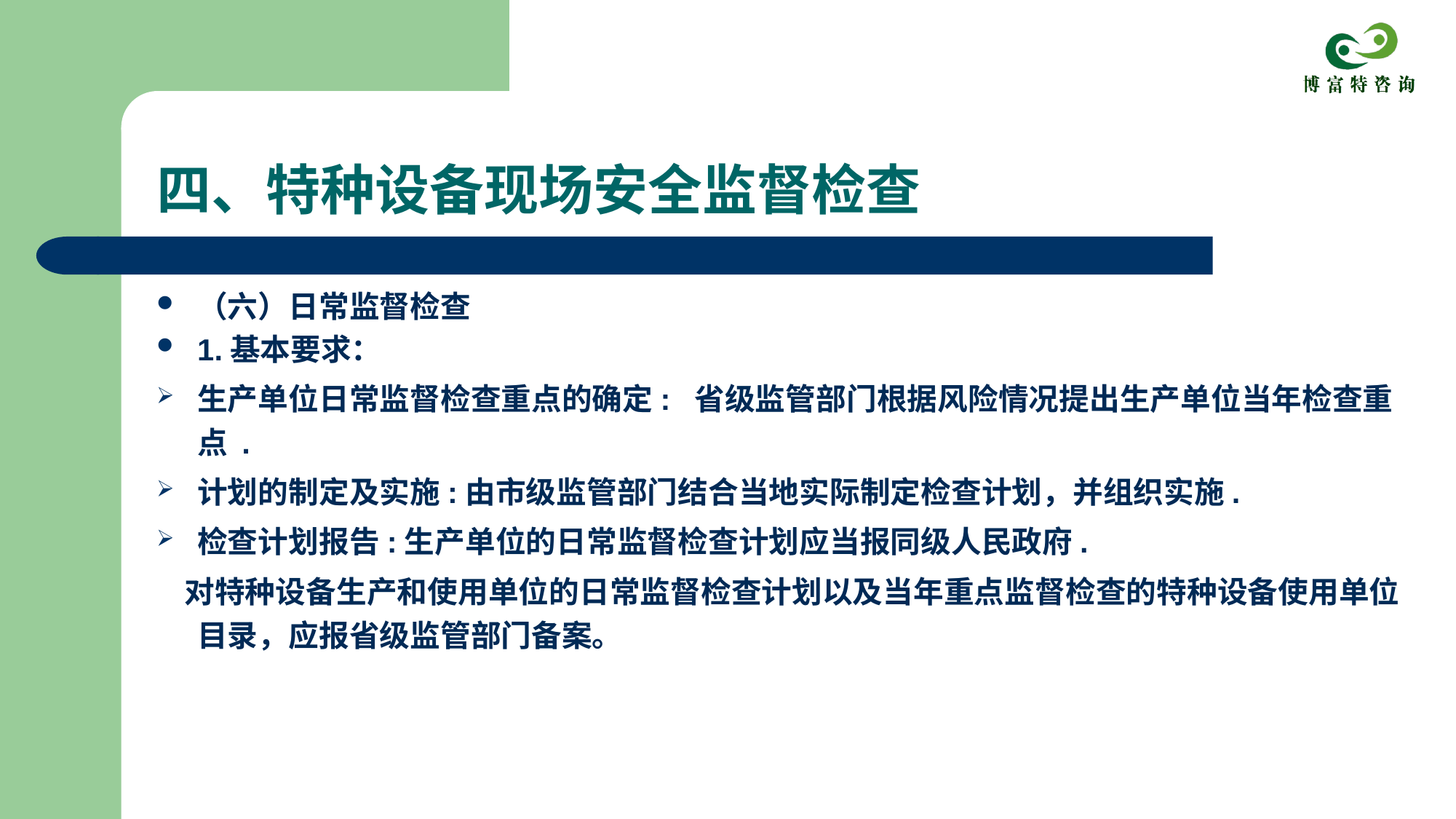

# 四、特种设备现场安全监督检查
（六）日常监督检查
1.基本要求：
生产单位日常监督检查重点的确定:  省级监管部门根据风险情况提出生产单位当年检查重点 .
计划的制定及实施:由市级监管部门结合当地实际制定检查计划，并组织实施.
检查计划报告:生产单位的日常监督检查计划应当报同级人民政府.
   对特种设备生产和使用单位的日常监督检查计划以及当年重点监督检查的特种设备使用单位目录，应报省级监管部门备案。